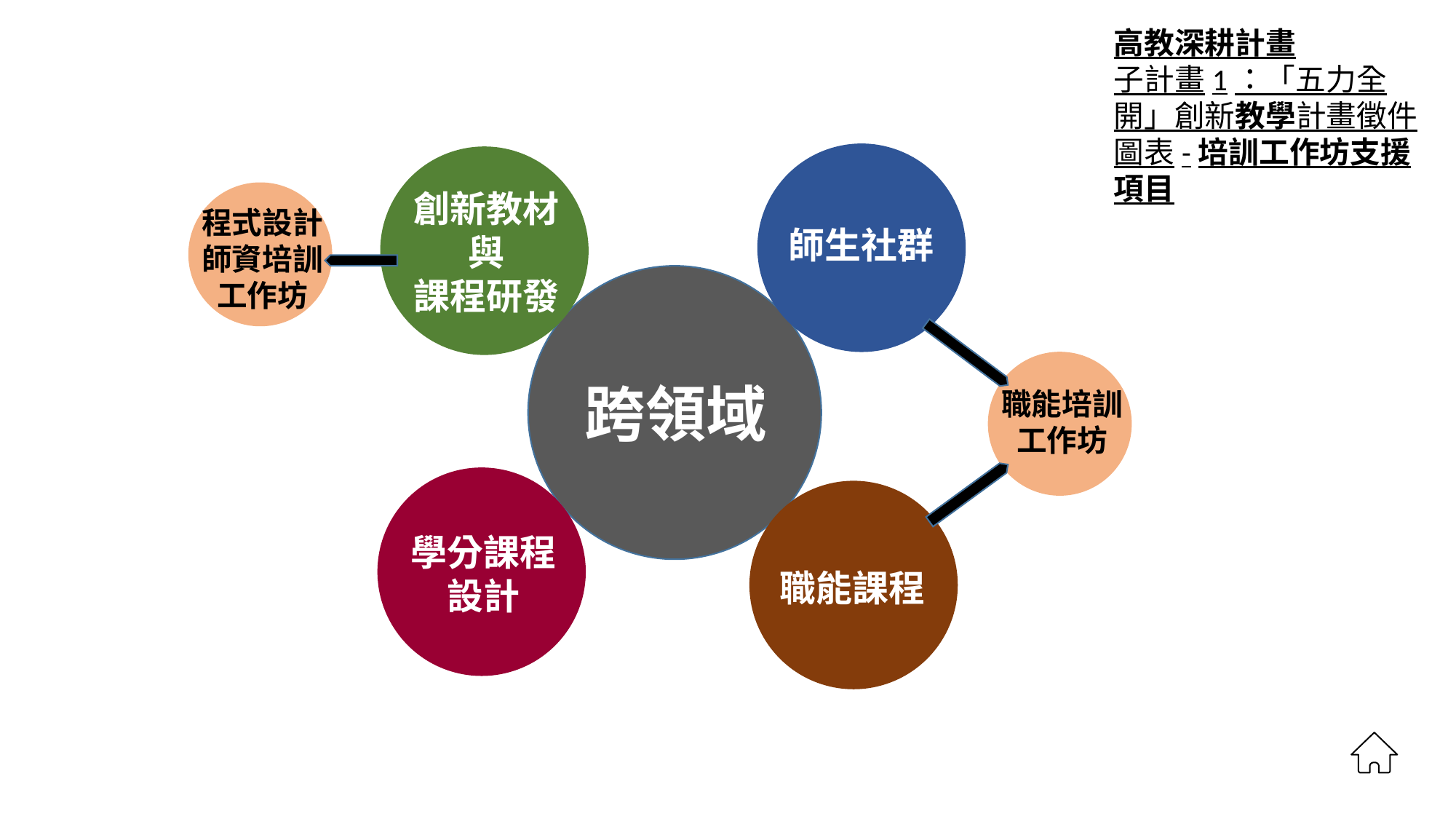

# 培訓工作坊
高教深耕計畫
子計畫1：「五力全開」創新教學計畫徵件圖表-培訓工作坊支援項目

師生社群

創新教材
與
課程研發

程式設計師資培訓工作坊

跨領域

職能培訓工作坊

學分課程設計

職能課程